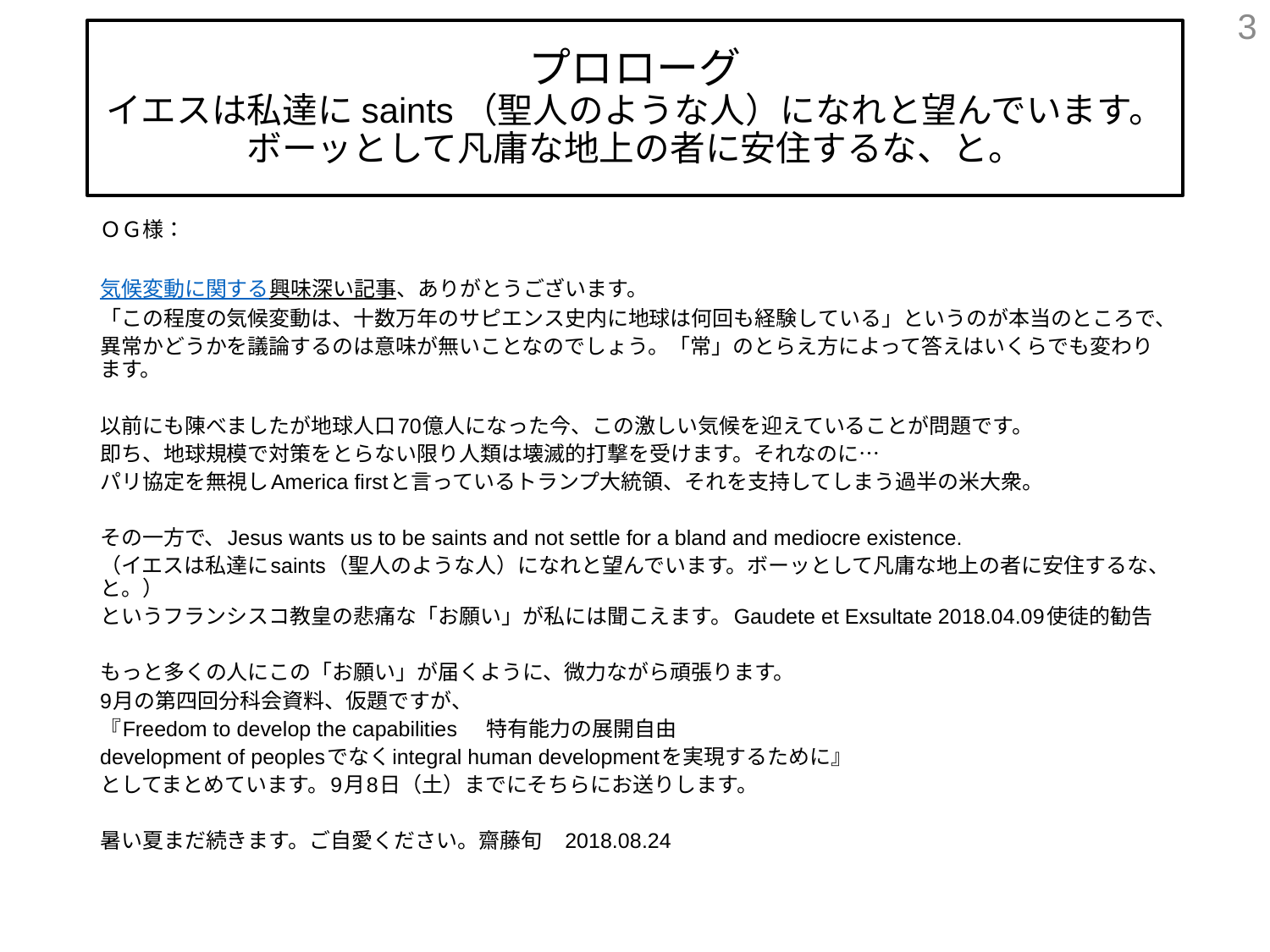

3
# プロローグ イエスは私達にsaints（聖人のような人）になれと望んでいます。ボーッとして凡庸な地上の者に安住するな、と。
ＯＧ様：

気候変動に関する興味深い記事、ありがとうございます。
「この程度の気候変動は、十数万年のサピエンス史内に地球は何回も経験している」というのが本当のところで、
異常かどうかを議論するのは意味が無いことなのでしょう。「常」のとらえ方によって答えはいくらでも変わります。

以前にも陳べましたが地球人口70億人になった今、この激しい気候を迎えていることが問題です。
即ち、地球規模で対策をとらない限り人類は壊滅的打撃を受けます。それなのに…
パリ協定を無視しAmerica firstと言っているトランプ大統領、それを支持してしまう過半の米大衆。

その一方で、Jesus wants us to be saints and not settle for a bland and mediocre existence.
（イエスは私達にsaints（聖人のような人）になれと望んでいます。ボーッとして凡庸な地上の者に安住するな、と。）
というフランシスコ教皇の悲痛な「お願い」が私には聞こえます。Gaudete et Exsultate 2018.04.09使徒的勧告

もっと多くの人にこの「お願い」が届くように、微力ながら頑張ります。
9月の第四回分科会資料、仮題ですが、
『Freedom to develop the capabilities 　特有能力の展開自由
development of peoplesでなくintegral human developmentを実現するために』
としてまとめています。9月8日（土）までにそちらにお送りします。

暑い夏まだ続きます。ご自愛ください。齋藤旬　2018.08.24